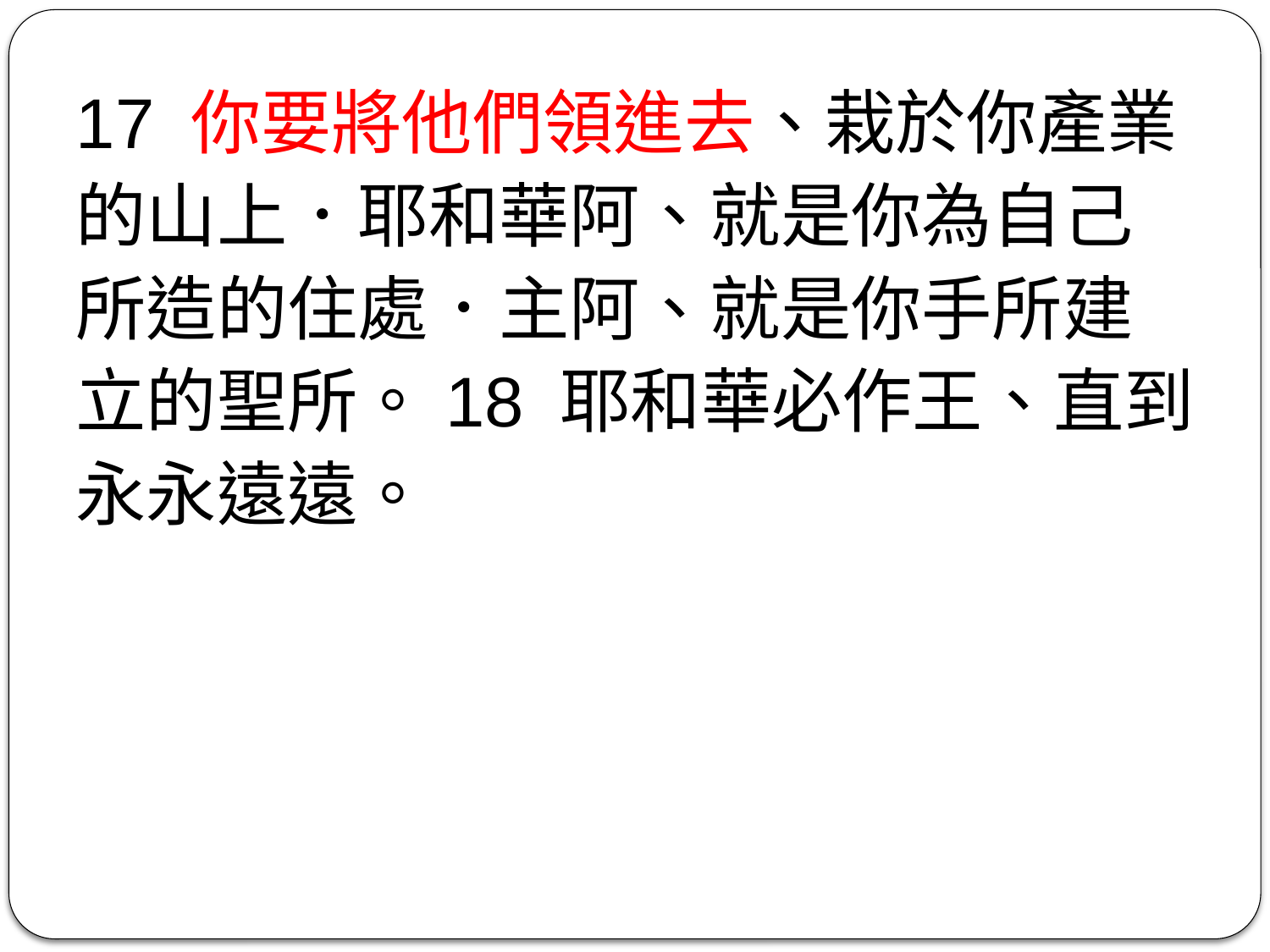

17 你要將他們領進去、栽於你產業的山上．耶和華阿、就是你為自己所造的住處．主阿、就是你手所建立的聖所。18 耶和華必作王、直到永永遠遠。